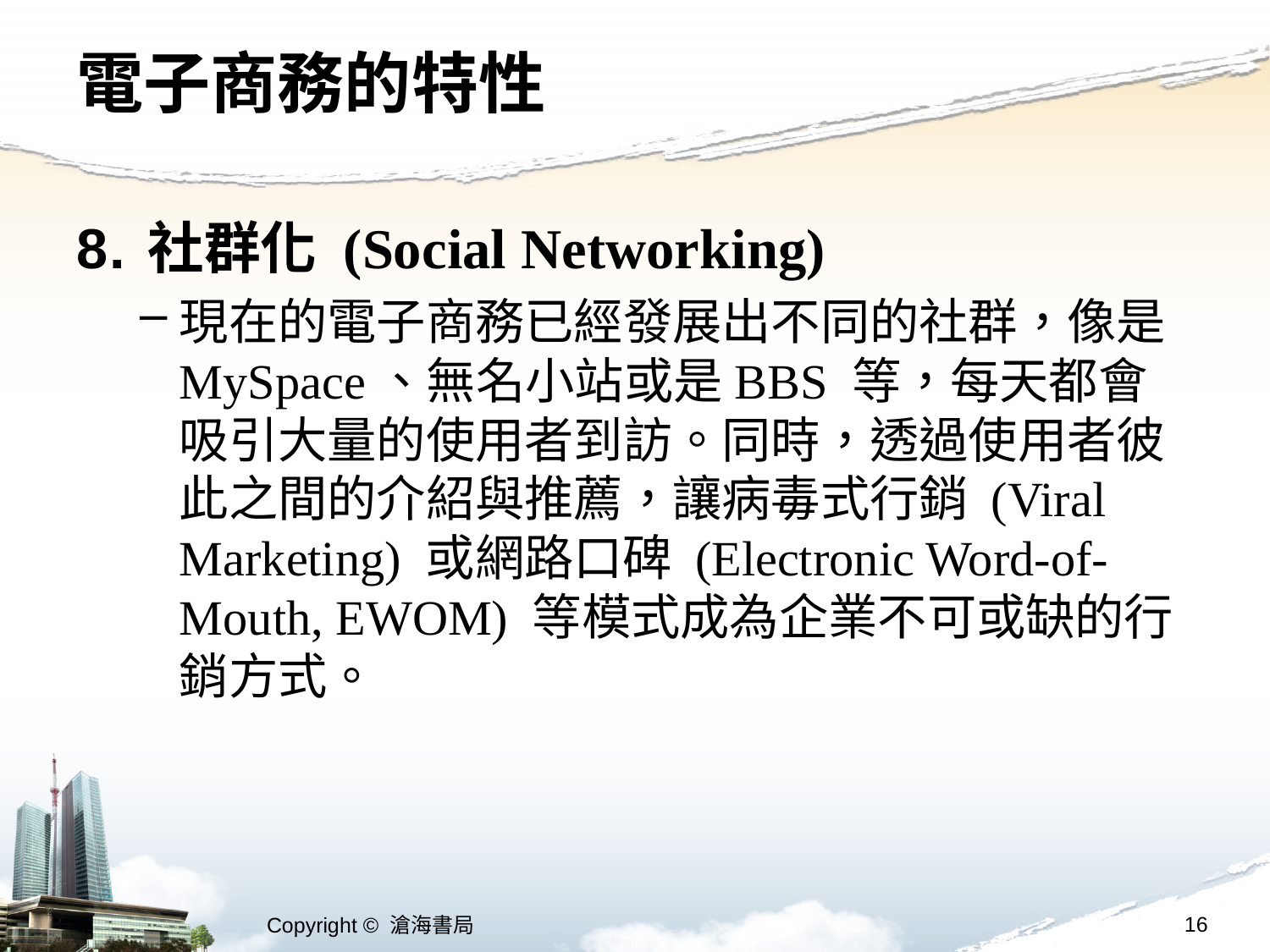

# 電子商務的特性
社群化 (Social Networking)
現在的電子商務已經發展出不同的社群，像是 MySpace、無名小站或是BBS 等，每天都會吸引大量的使用者到訪。同時，透過使用者彼此之間的介紹與推薦，讓病毒式行銷 (Viral Marketing) 或網路口碑 (Electronic Word-of-Mouth, EWOM) 等模式成為企業不可或缺的行銷方式。
16
Copyright © 滄海書局